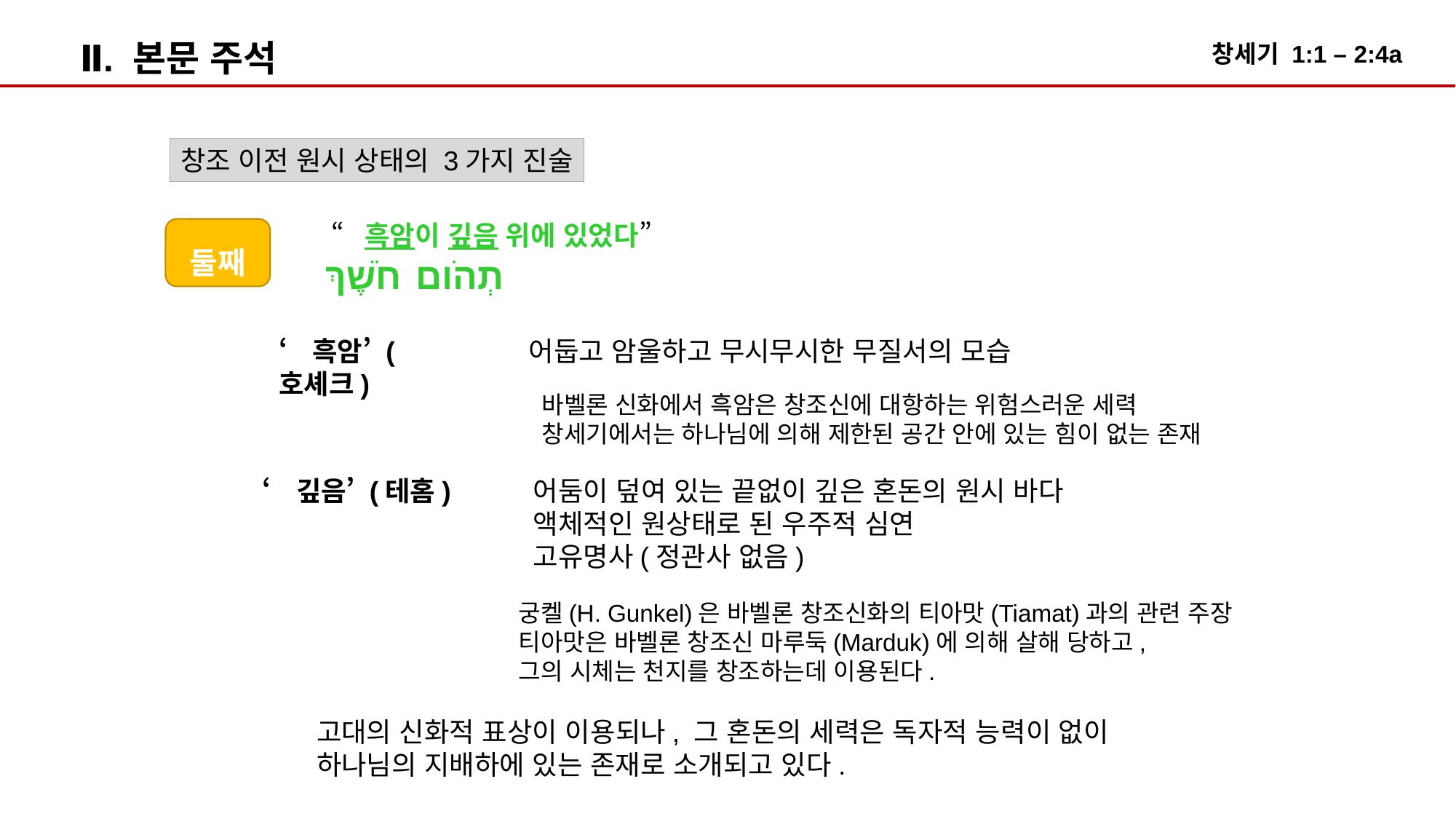

Ⅱ. 본문 주석
창조 이전 원시 상태의 3가지 진술
“흑암이 깊음 위에 있었다”
둘째
חֹשֶׁךְ
תְהֹום
‘흑암’ (호셰크)
어둡고 암울하고 무시무시한 무질서의 모습
바벨론 신화에서 흑암은 창조신에 대항하는 위험스러운 세력
창세기에서는 하나님에 의해 제한된 공간 안에 있는 힘이 없는 존재
‘깊음’ (테홈)
어둠이 덮여 있는 끝없이 깊은 혼돈의 원시 바다
액체적인 원상태로 된 우주적 심연
고유명사(정관사 없음)
궁켈(H. Gunkel)은 바벨론 창조신화의 티아맛(Tiamat)과의 관련 주장
티아맛은 바벨론 창조신 마루둑(Marduk)에 의해 살해 당하고,
그의 시체는 천지를 창조하는데 이용된다.
고대의 신화적 표상이 이용되나, 그 혼돈의 세력은 독자적 능력이 없이
하나님의 지배하에 있는 존재로 소개되고 있다.